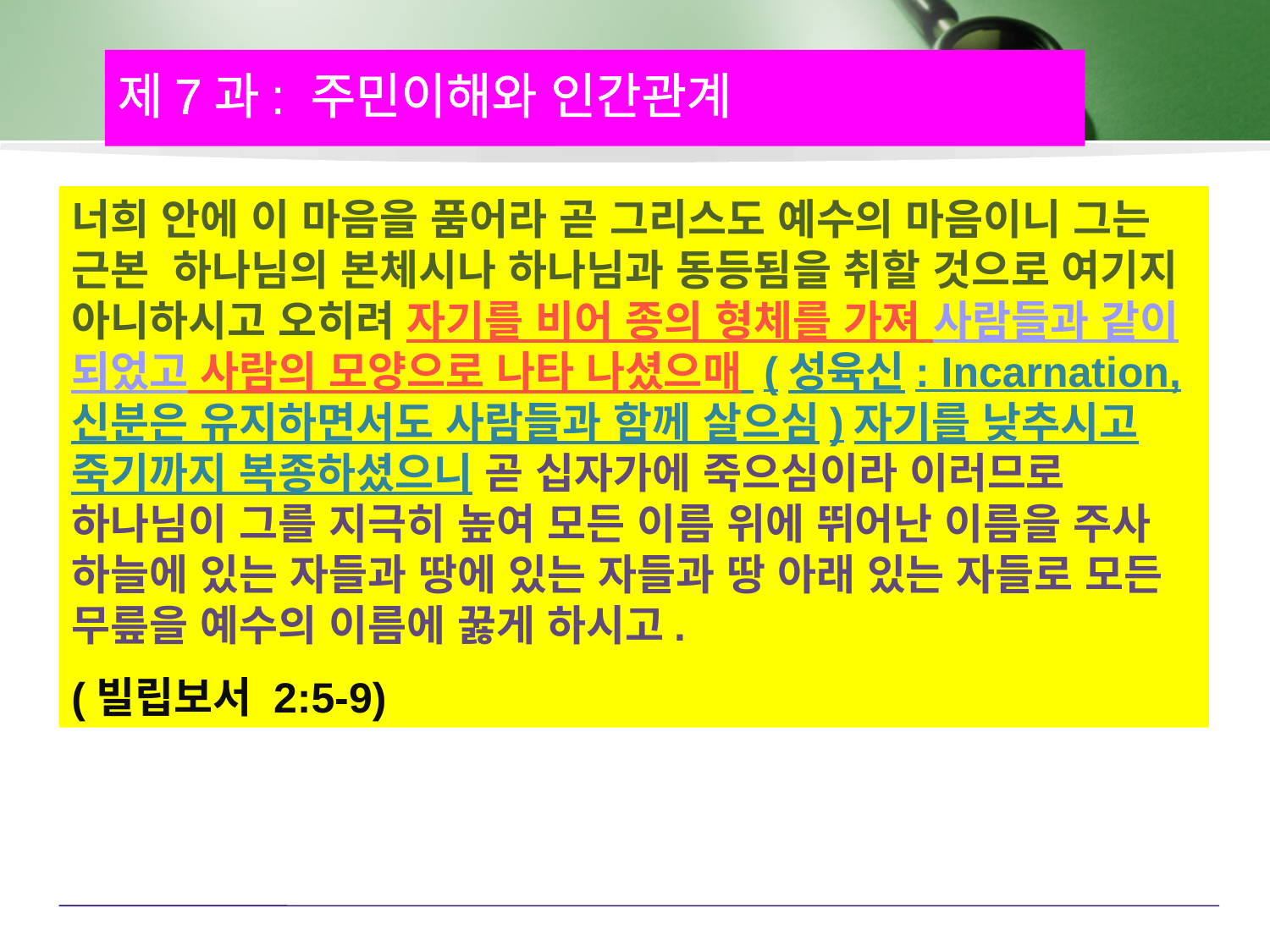

제7과: 주민이해와 인간관계
너희 안에 이 마음을 품어라 곧 그리스도 예수의 마음이니 그는 근본  하나님의 본체시나 하나님과 동등됨을 취할 것으로 여기지 아니하시고 오히려 자기를 비어 종의 형체를 가져 사람들과 같이 되었고 사람의 모양으로 나타 나셨으매 (성육신: Incarnation, 신분은 유지하면서도 사람들과 함께 살으심)자기를 낮추시고 죽기까지 복종하셨으니 곧 십자가에 죽으심이라 이러므로 하나님이 그를 지극히 높여 모든 이름 위에 뛰어난 이름을 주사 하늘에 있는 자들과 땅에 있는 자들과 땅 아래 있는 자들로 모든 무릎을 예수의 이름에 꿇게 하시고.
(빌립보서 2:5-9)